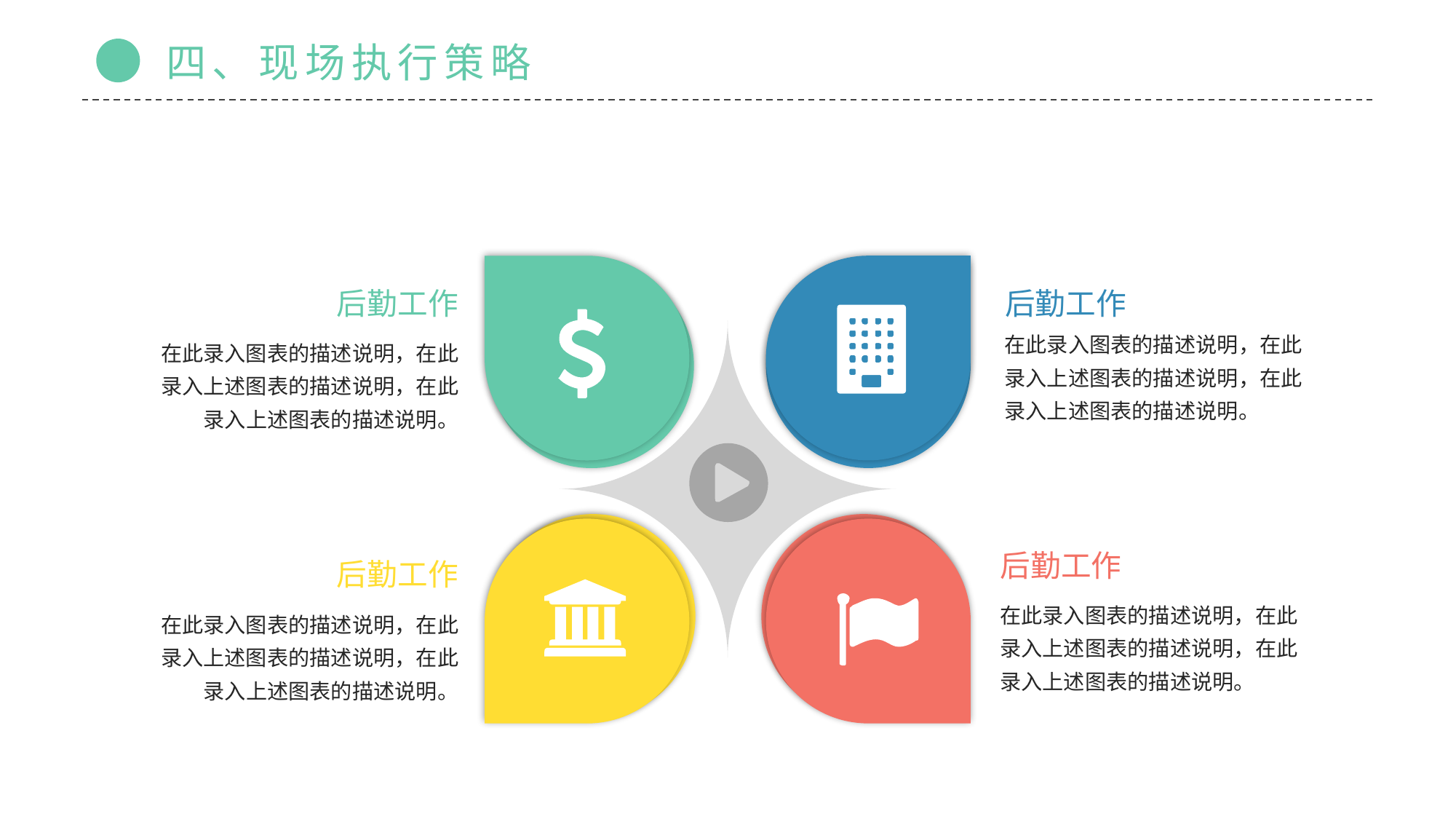

四、现场执行策略

后勤工作
在此录入图表的描述说明，在此录入上述图表的描述说明，在此录入上述图表的描述说明。
后勤工作
在此录入图表的描述说明，在此录入上述图表的描述说明，在此录入上述图表的描述说明。

后勤工作
在此录入图表的描述说明，在此录入上述图表的描述说明，在此录入上述图表的描述说明。
后勤工作
在此录入图表的描述说明，在此录入上述图表的描述说明，在此录入上述图表的描述说明。